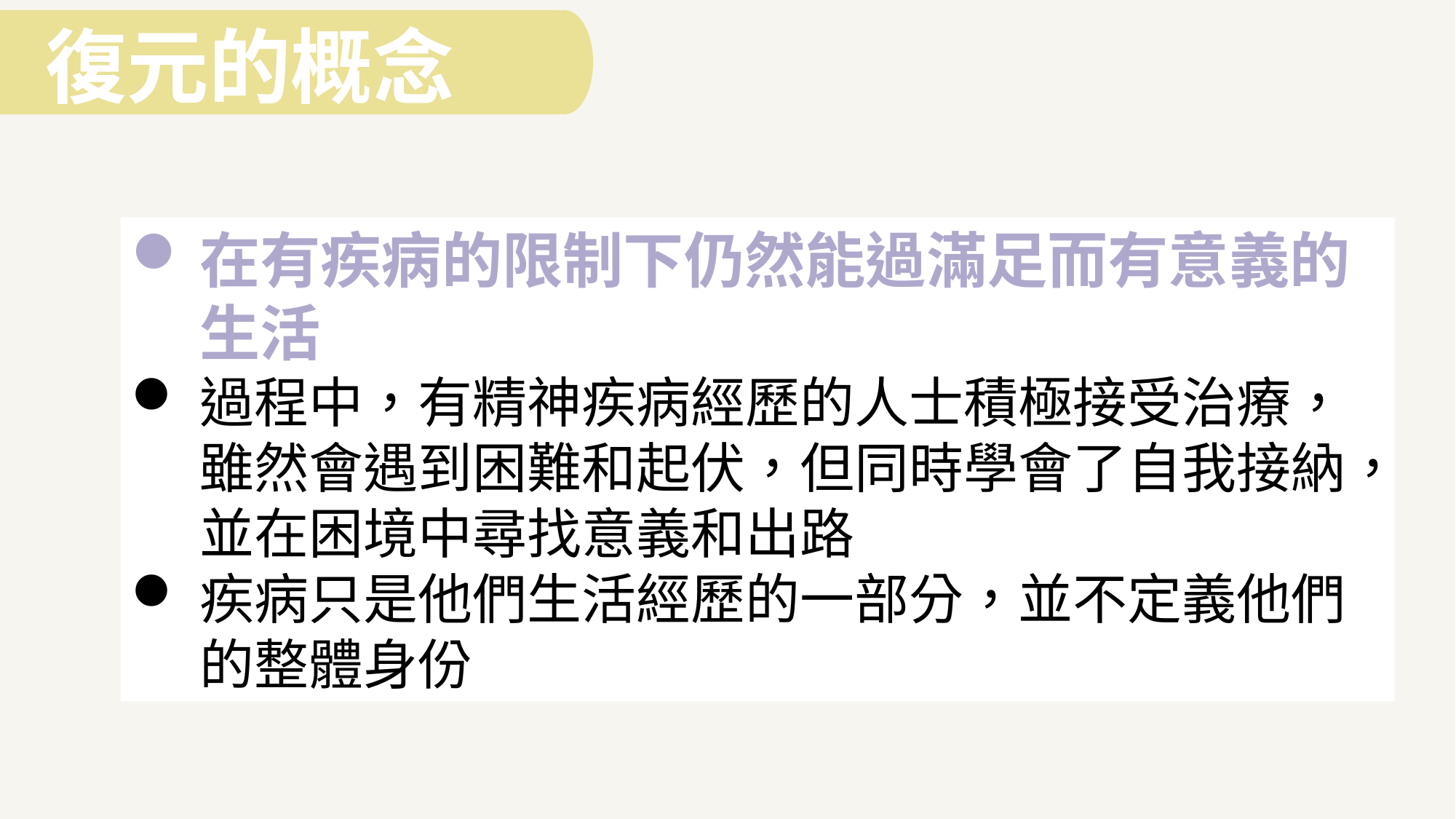

復元的概念

在有疾病的限制下仍然能過滿足而有意義的生活
過程中，有精神疾病經歷的人士積極接受治療，雖然會遇到困難和起伏，但同時學會了自我接納，並在困境中尋找意義和出路
疾病只是他們生活經歷的一部分，並不定義他們的整體身份